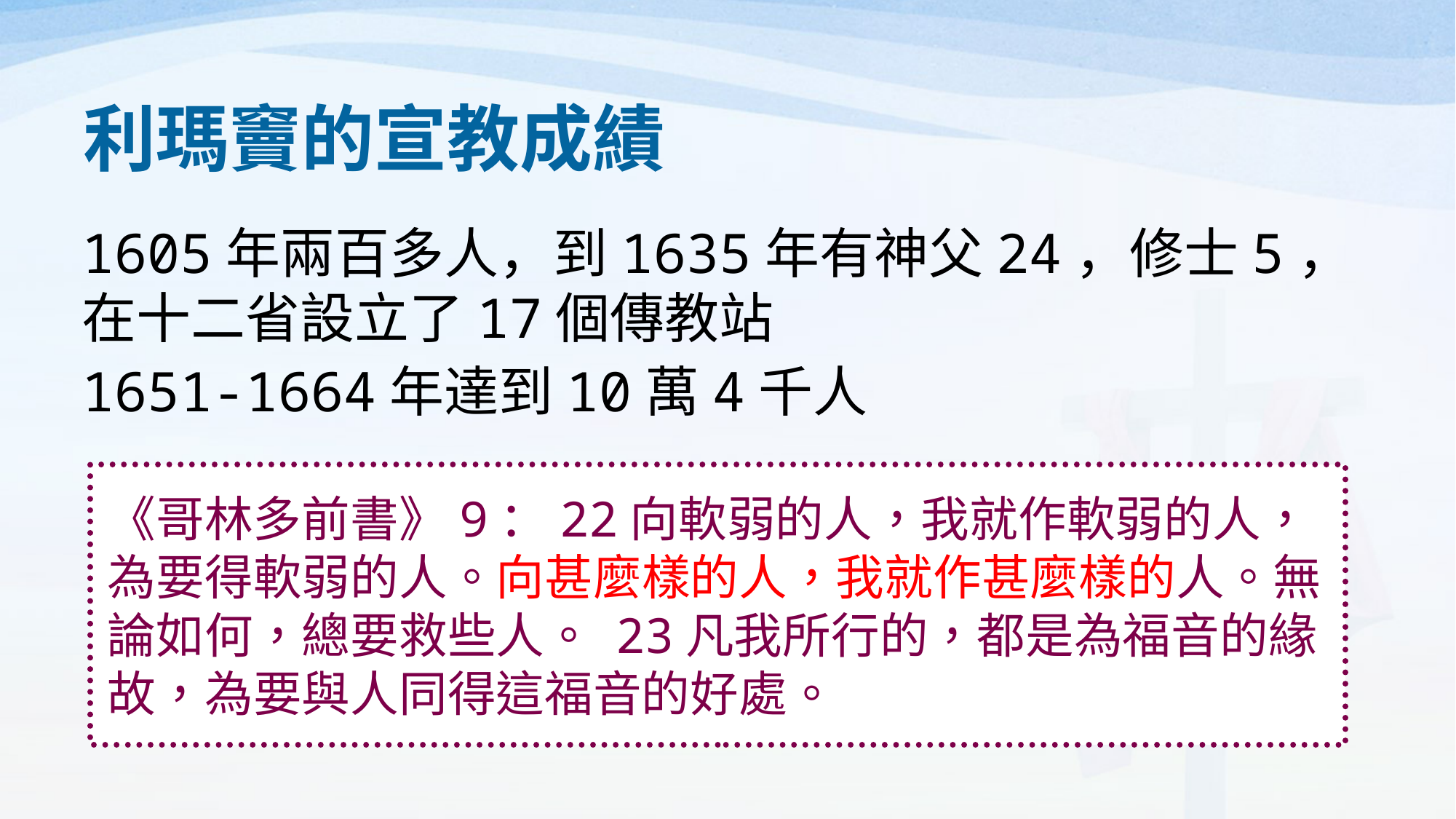

# 利瑪竇的宣教成績
1605年兩百多人，到1635年有神父24，修士5，在十二省設立了17個傳教站
1651-1664年達到10萬4千人
《哥林多前書》9：22向軟弱的人，我就作軟弱的人，為要得軟弱的人。向甚麼樣的人，我就作甚麼樣的人。無論如何，總要救些人。 23凡我所行的，都是為福音的緣故，為要與人同得這福音的好處。